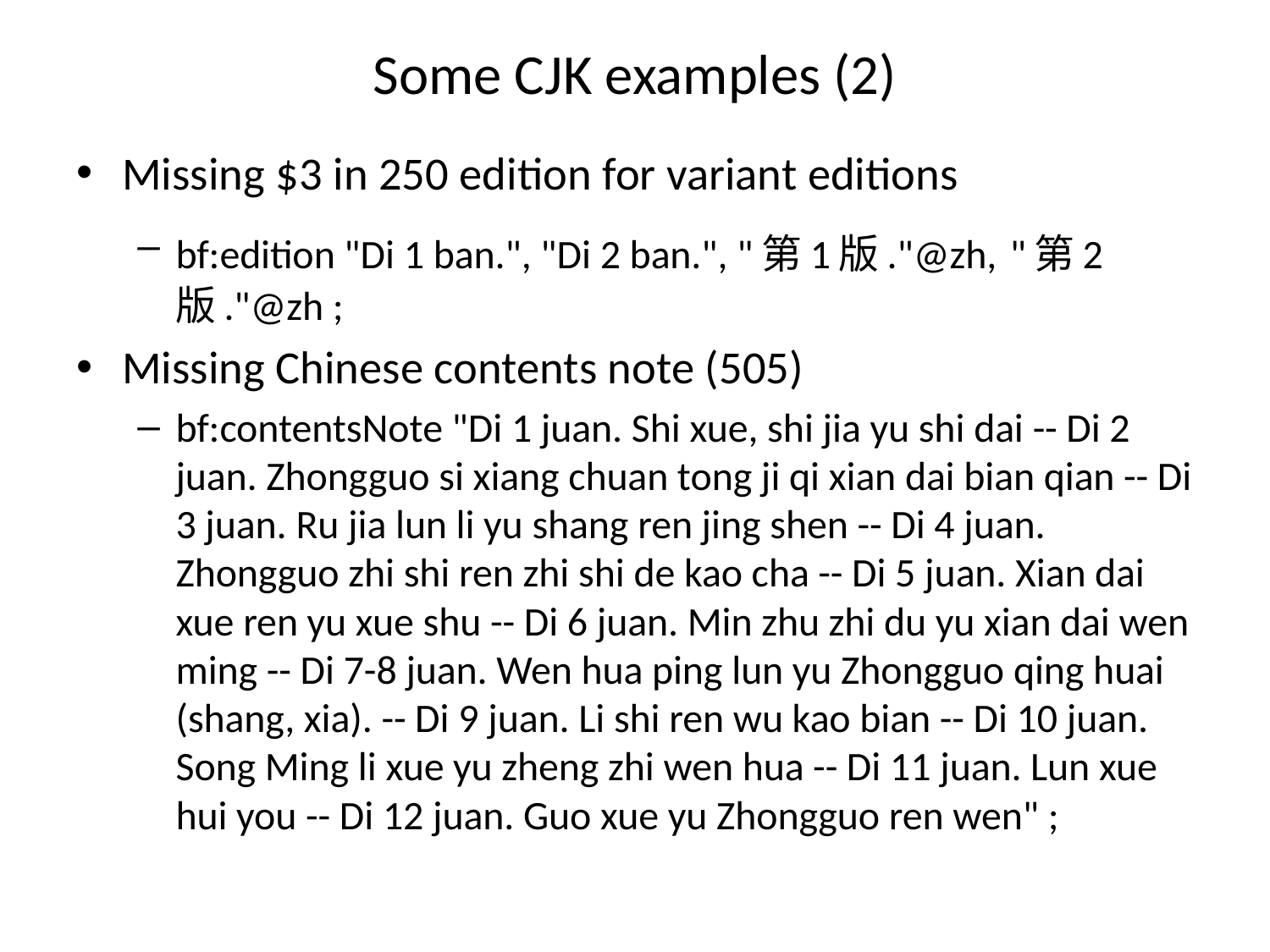

# Some CJK examples (2)
Missing $3 in 250 edition for variant editions
bf:edition "Di 1 ban.", "Di 2 ban.", "第1版."@zh, "第2版."@zh ;
Missing Chinese contents note (505)
bf:contentsNote "Di 1 juan. Shi xue, shi jia yu shi dai -- Di 2 juan. Zhongguo si xiang chuan tong ji qi xian dai bian qian -- Di 3 juan. Ru jia lun li yu shang ren jing shen -- Di 4 juan. Zhongguo zhi shi ren zhi shi de kao cha -- Di 5 juan. Xian dai xue ren yu xue shu -- Di 6 juan. Min zhu zhi du yu xian dai wen ming -- Di 7-8 juan. Wen hua ping lun yu Zhongguo qing huai (shang, xia). -- Di 9 juan. Li shi ren wu kao bian -- Di 10 juan. Song Ming li xue yu zheng zhi wen hua -- Di 11 juan. Lun xue hui you -- Di 12 juan. Guo xue yu Zhongguo ren wen" ;